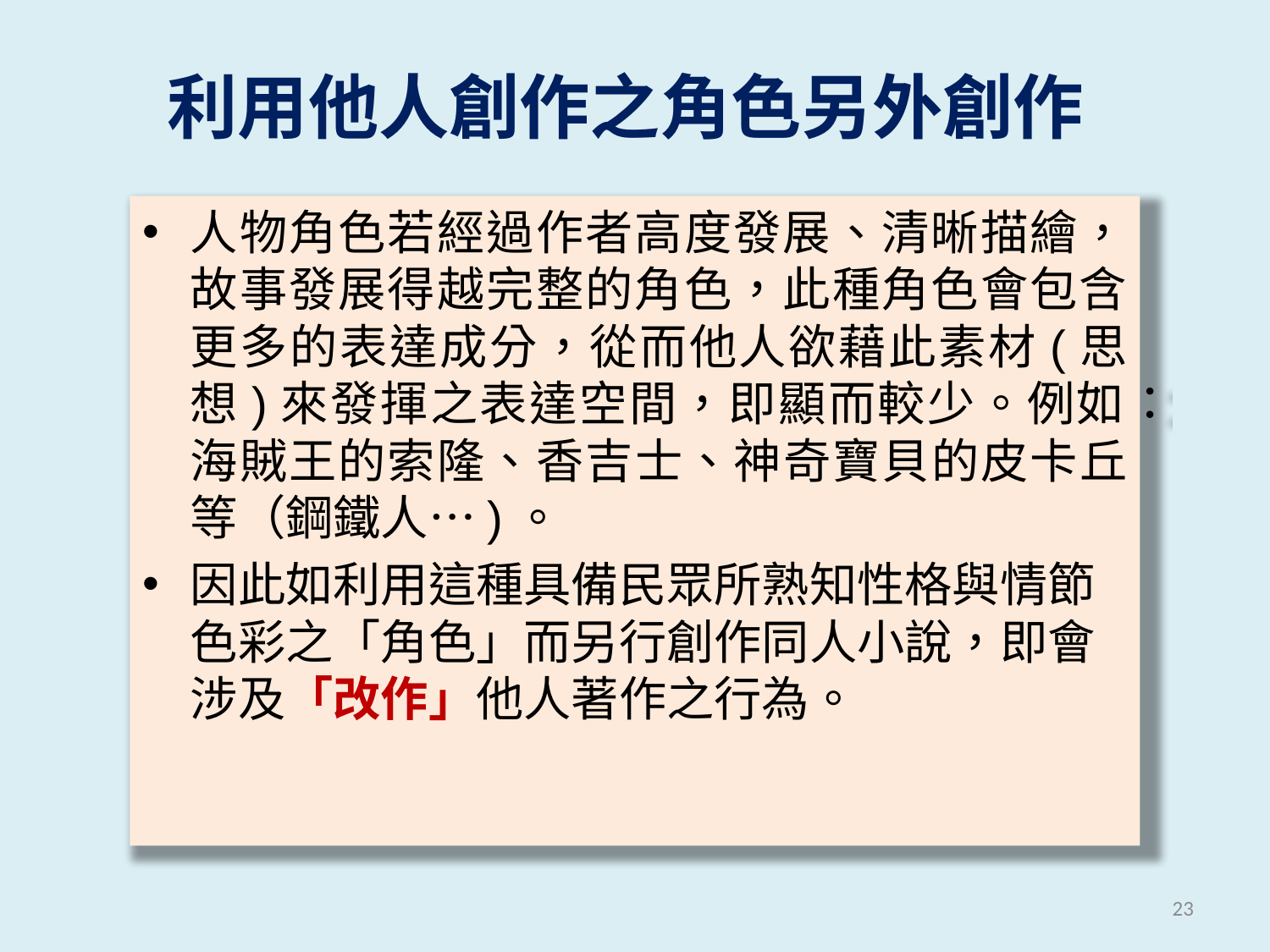

利用他人創作之角色另外創作
人物角色若經過作者高度發展、清晰描繪，故事發展得越完整的角色，此種角色會包含更多的表達成分，從而他人欲藉此素材(思想)來發揮之表達空間，即顯而較少。例如：海賊王的索隆、香吉士、神奇寶貝的皮卡丘等（鋼鐵人…)。
因此如利用這種具備民眾所熟知性格與情節色彩之「角色」而另行創作同人小說，即會涉及「改作」他人著作之行為。
23